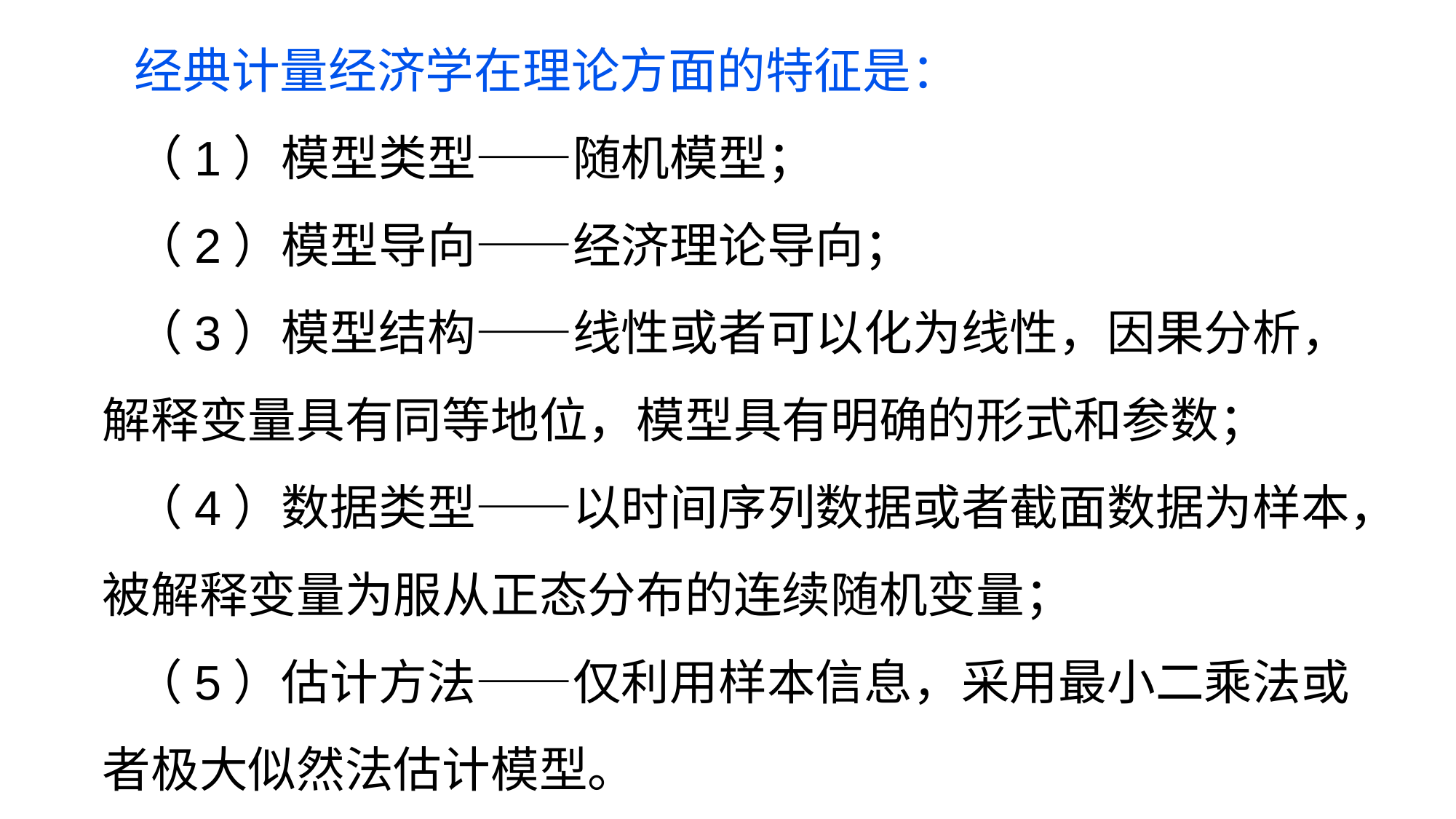

经典计量经济学在理论方面的特征是：
（1）模型类型——随机模型；
（2）模型导向——经济理论导向；
（3）模型结构——线性或者可以化为线性，因果分析，解释变量具有同等地位，模型具有明确的形式和参数；
（4）数据类型——以时间序列数据或者截面数据为样本，被解释变量为服从正态分布的连续随机变量；
（5）估计方法——仅利用样本信息，采用最小二乘法或者极大似然法估计模型。